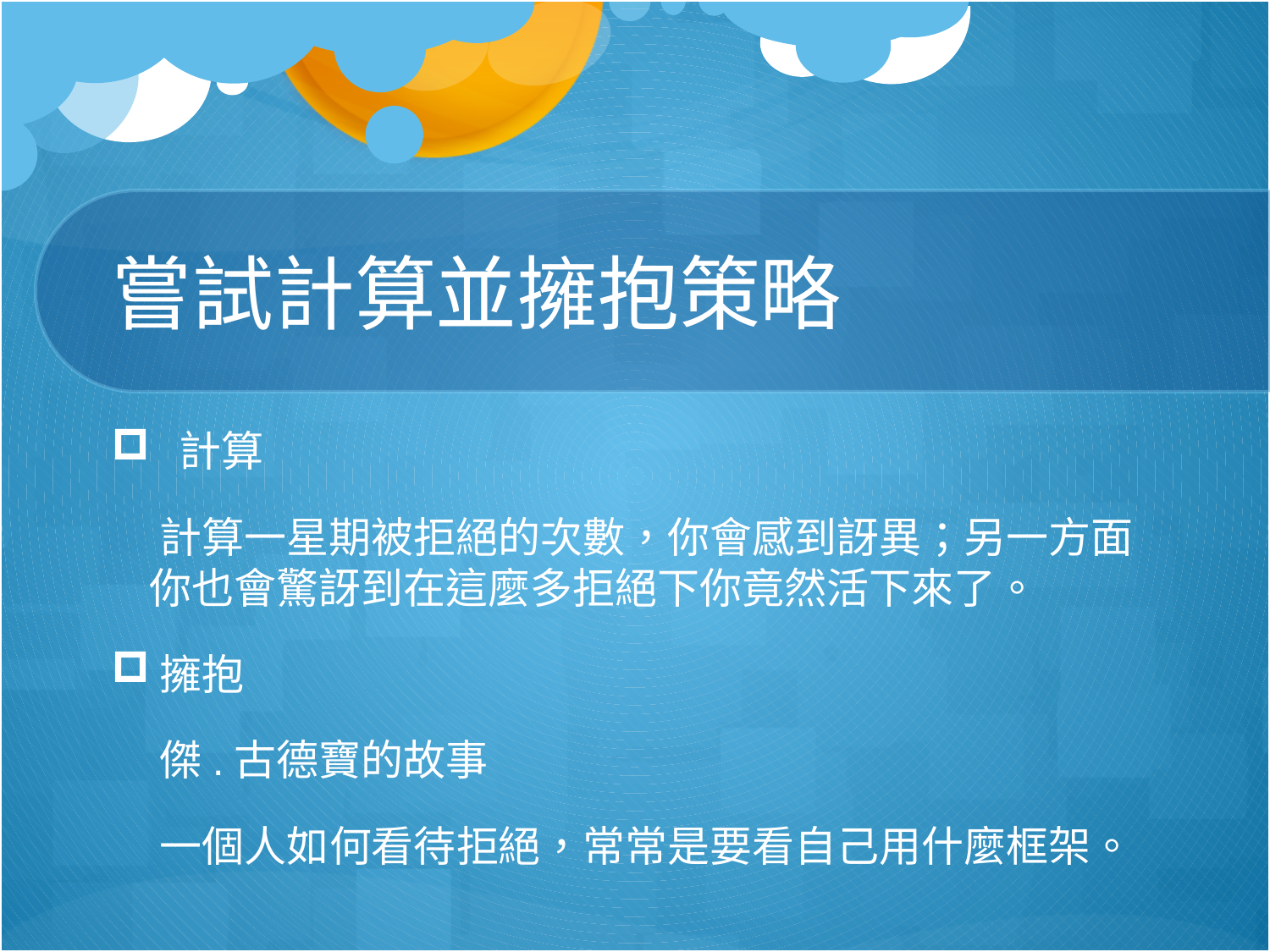

# 嘗試計算並擁抱策略
 計算
    計算一星期被拒絕的次數，你會感到訝異；另一方面  你也會驚訝到在這麼多拒絕下你竟然活下來了。
擁抱
    傑.古德寶的故事
    一個人如何看待拒絕，常常是要看自己用什麼框架。